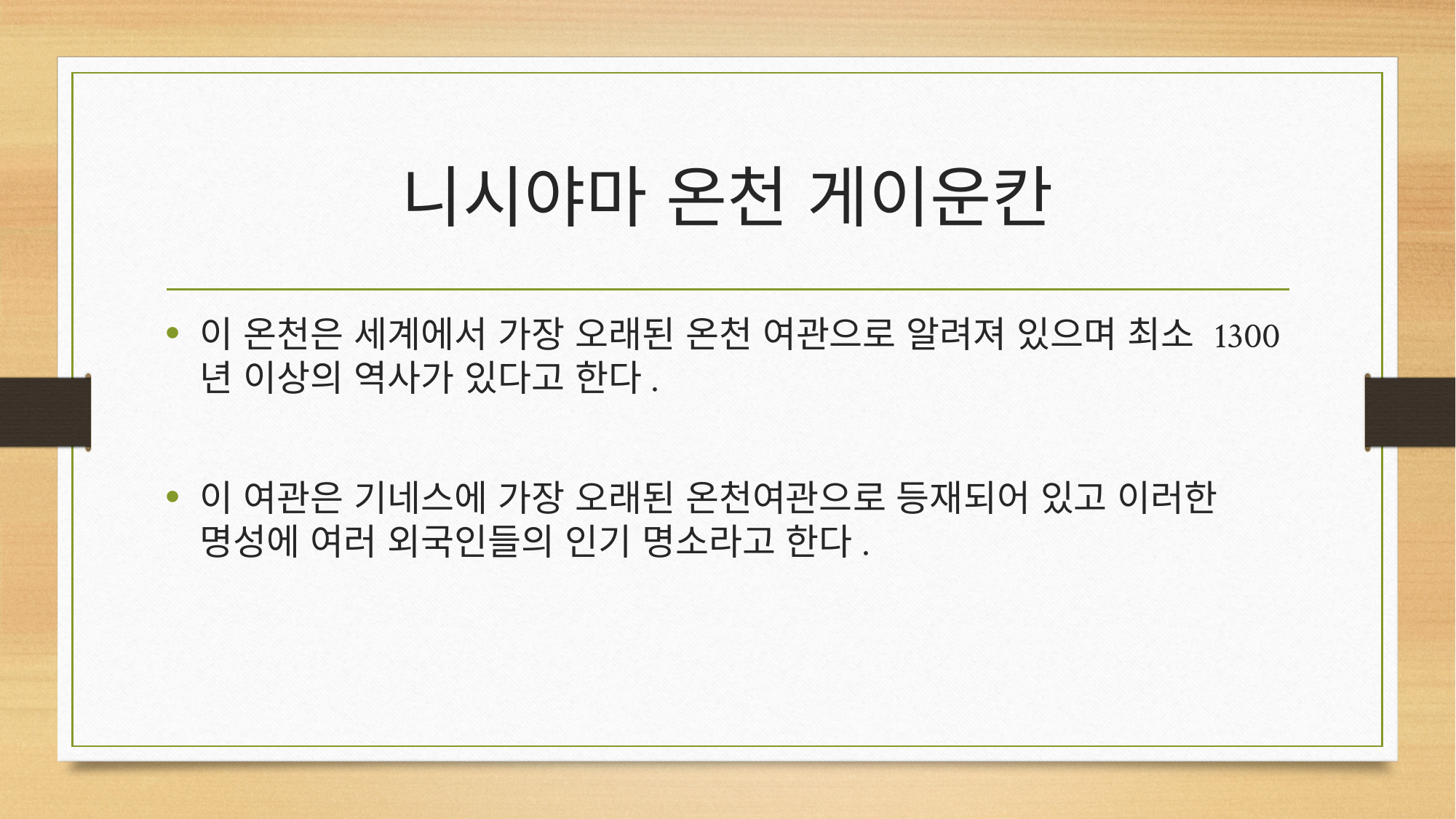

# 니시야마 온천 게이운칸
이 온천은 세계에서 가장 오래된 온천 여관으로 알려져 있으며 최소 1300년 이상의 역사가 있다고 한다.

이 여관은 기네스에 가장 오래된 온천여관으로 등재되어 있고 이러한 명성에 여러 외국인들의 인기 명소라고 한다.